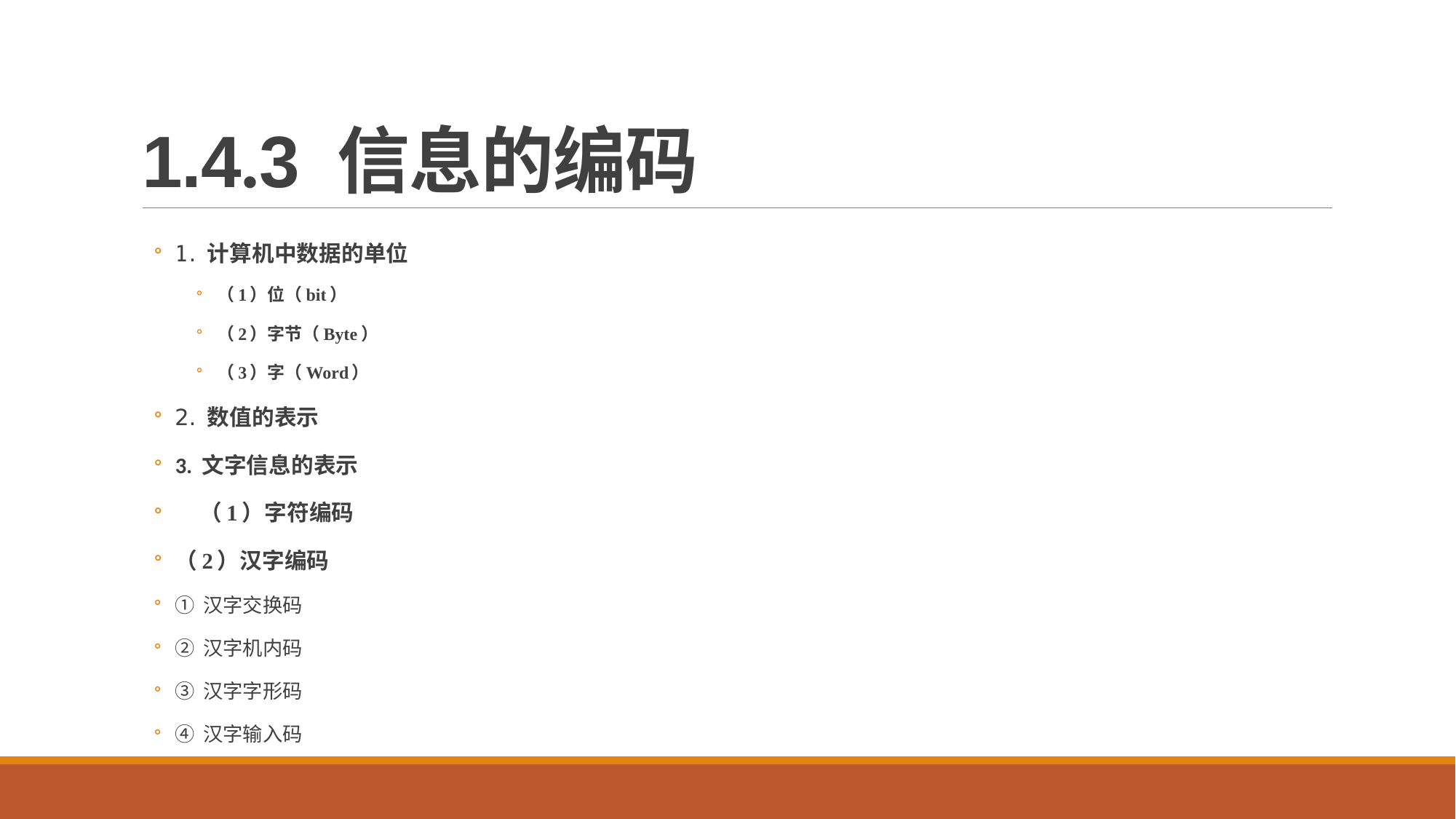

# 1.4.3 信息的编码
1. 计算机中数据的单位
（1）位（bit）
（2）字节（Byte）
（3）字（Word）
2. 数值的表示
3. 文字信息的表示
    （1）字符编码
（2）汉字编码
① 汉字交换码
② 汉字机内码
③ 汉字字形码
④ 汉字输入码